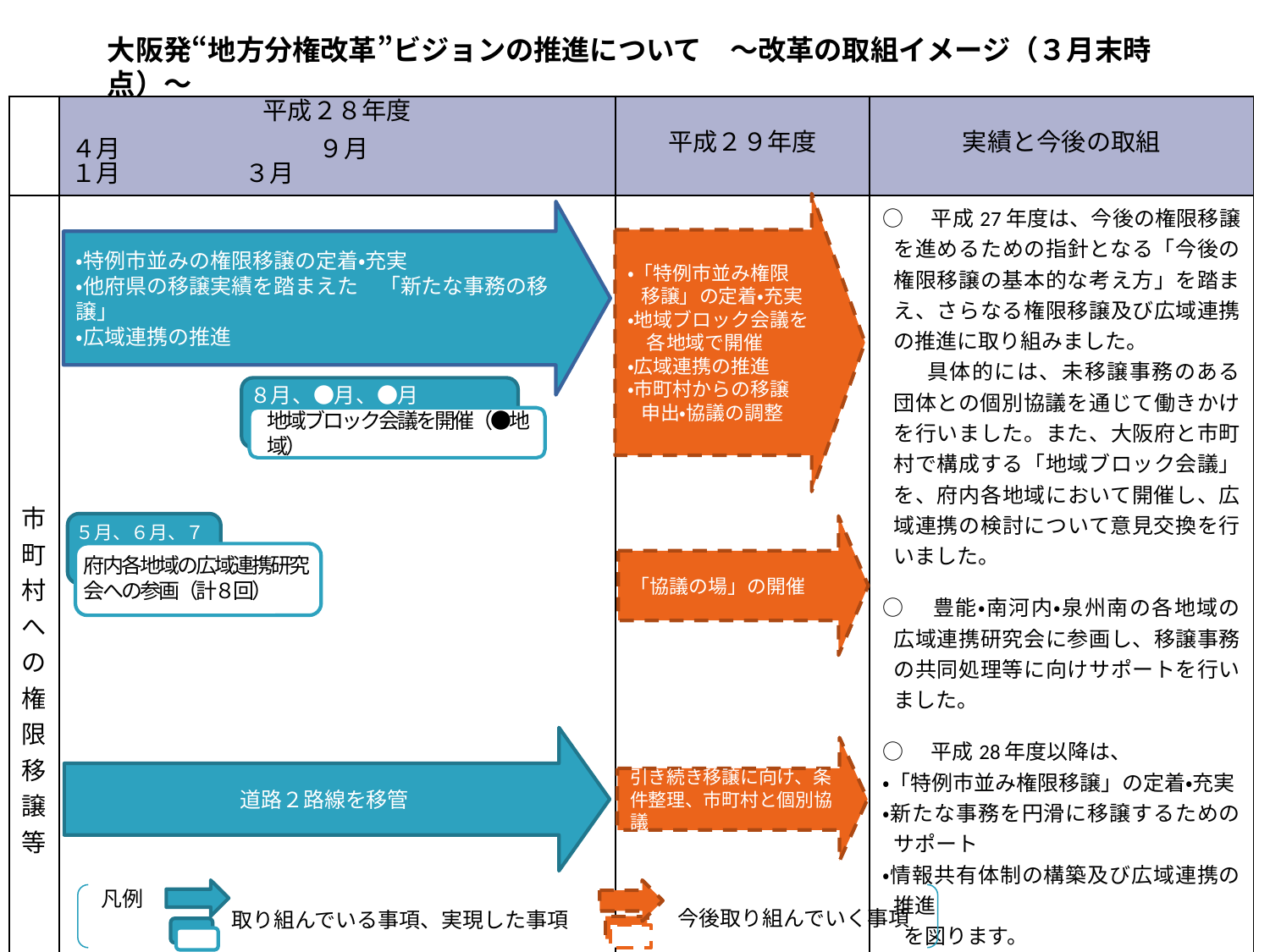

大阪発“地方分権改革”ビジョンの推進について　～改革の取組イメージ（３月末時点）～
|  | 平成２８年度 | 平成２９年度 | 実績と今後の取組 |
| --- | --- | --- | --- |
|  | ４月　　　　　　　　９月　　　　　　　　　１月　　　　　３月 |  |  |
| 市町村への権限移譲等 |  |  | ○　平成27年度は、今後の権限移譲を進めるための指針となる「今後の権限移譲の基本的な考え方」を踏まえ、さらなる権限移譲及び広域連携の推進に取り組みました。 　　具体的には、未移譲事務のある団体との個別協議を通じて働きかけを行いました。また、大阪府と市町村で構成する「地域ブロック会議」を、府内各地域において開催し、広域連携の検討について意見交換を行いました。 ○　豊能・南河内・泉州南の各地域の広域連携研究会に参画し、移譲事務の共同処理等に向けサポートを行いました。 ○　平成28年度以降は、 ・「特例市並み権限移譲」の定着・充実 ・新たな事務を円滑に移譲するためのサポート ・情報共有体制の構築及び広域連携の推進 　を図ります。 ○　平成28年度は、道路２路線1.8kmを移管しました。 　　今後も地域の生活道路である駅前停車場線やバイパス道路の旧道等について、市町村への移管を推進します。 |
・「特例市並み権限
  移譲」の定着・充実
・地域ブロック会議を
　各地域で開催
・広域連携の推進
・市町村からの移譲
  申出・協議の調整
・特例市並みの権限移譲の定着・充実
・他府県の移譲実績を踏まえた　「新たな事務の移譲」
・広域連携の推進
８月、●月、●月
地域ブロック会議を開催（●地域）
５月、６月、７月
「協議の場」の開催
府内各地域の広域連携研究会への参画（計８回）
道路２路線を移管
引き続き移譲に向け、条件整理、市町村と個別協議
凡例

今後取り組んでいく事項
取り組んでいる事項、実現した事項